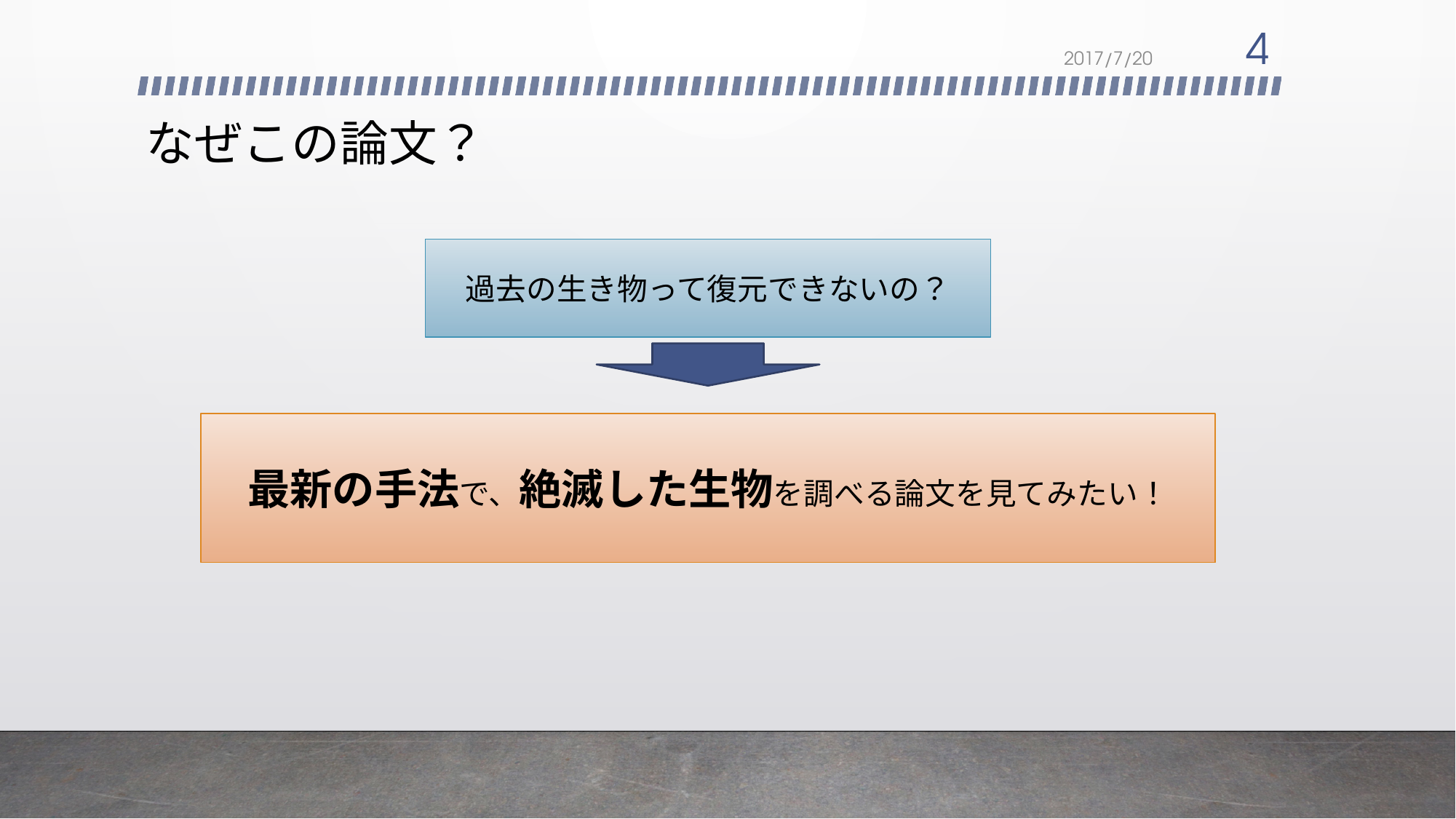

4
2017/7/20
# なぜこの論文？
過去の生き物って復元できないの？

最新の手法で、絶滅した生物を調べる論文を見てみたい！